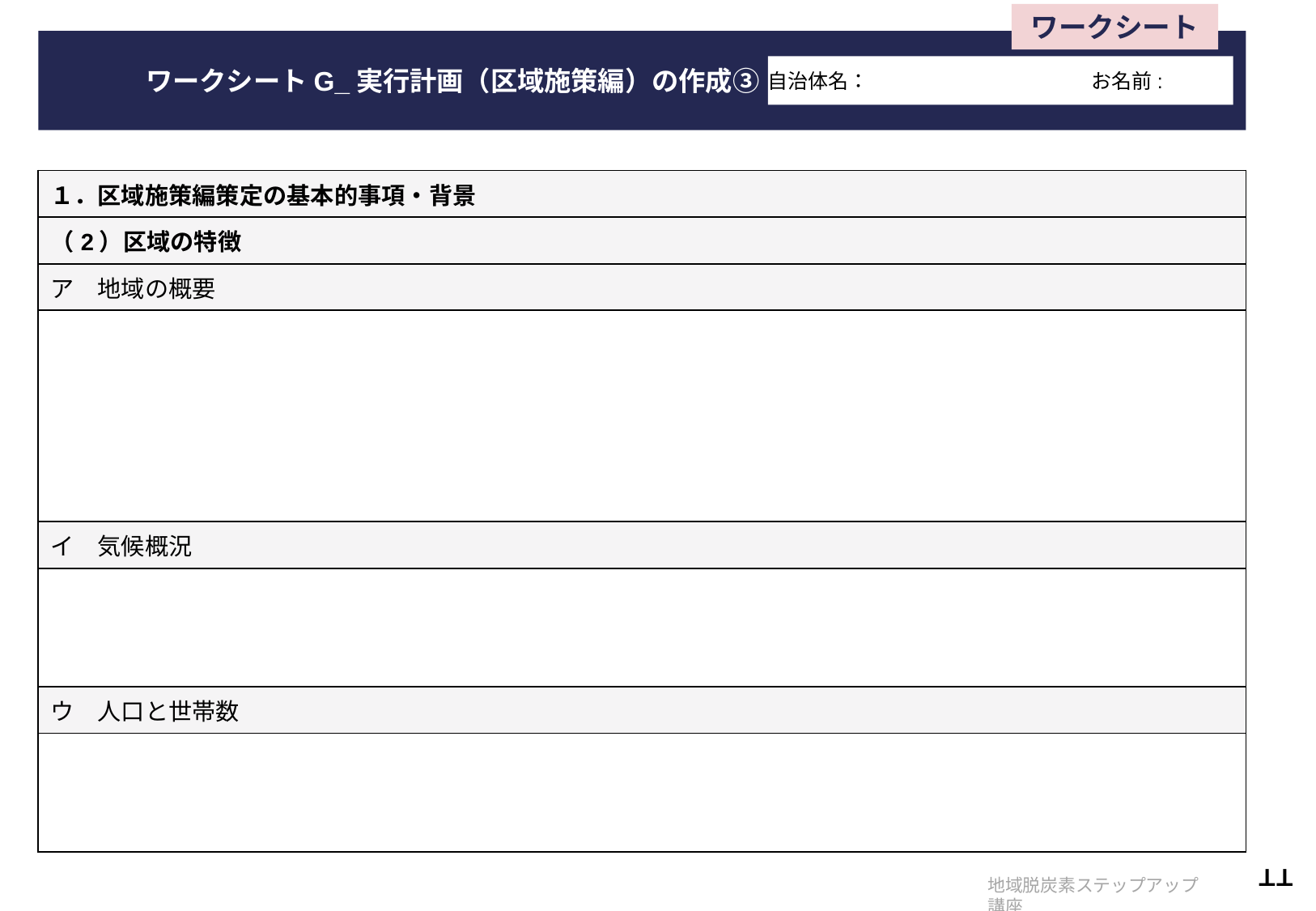

ワークシート
　　　　ワークシートG_実行計画（区域施策編）の作成③
自治体名：　　　　　　　　　　　お名前:
| １．区域施策編策定の基本的事項・背景 |
| --- |
| （2）区域の特徴 |
| ア　地域の概要 |
|  |
| イ　気候概況 |
|  |
| ウ　人口と世帯数 |
|  |
※記入欄が足りない場合は、
適宜、シートをコピーしページを増やしてご対応ください。